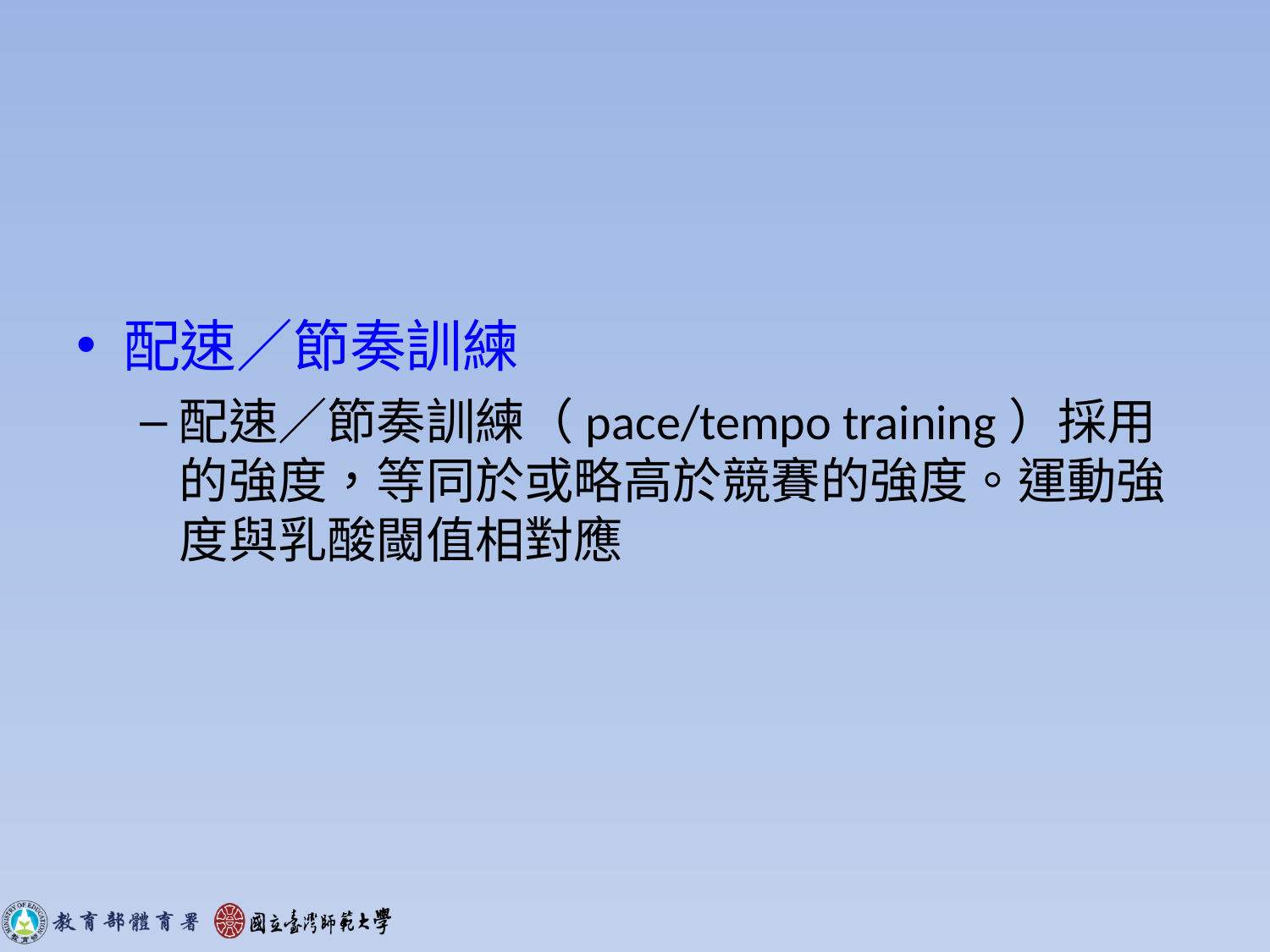

#

配速／節奏訓練
配速／節奏訓練（pace/tempo training）採用的強度，等同於或略高於競賽的強度。運動強度與乳酸閾值相對應